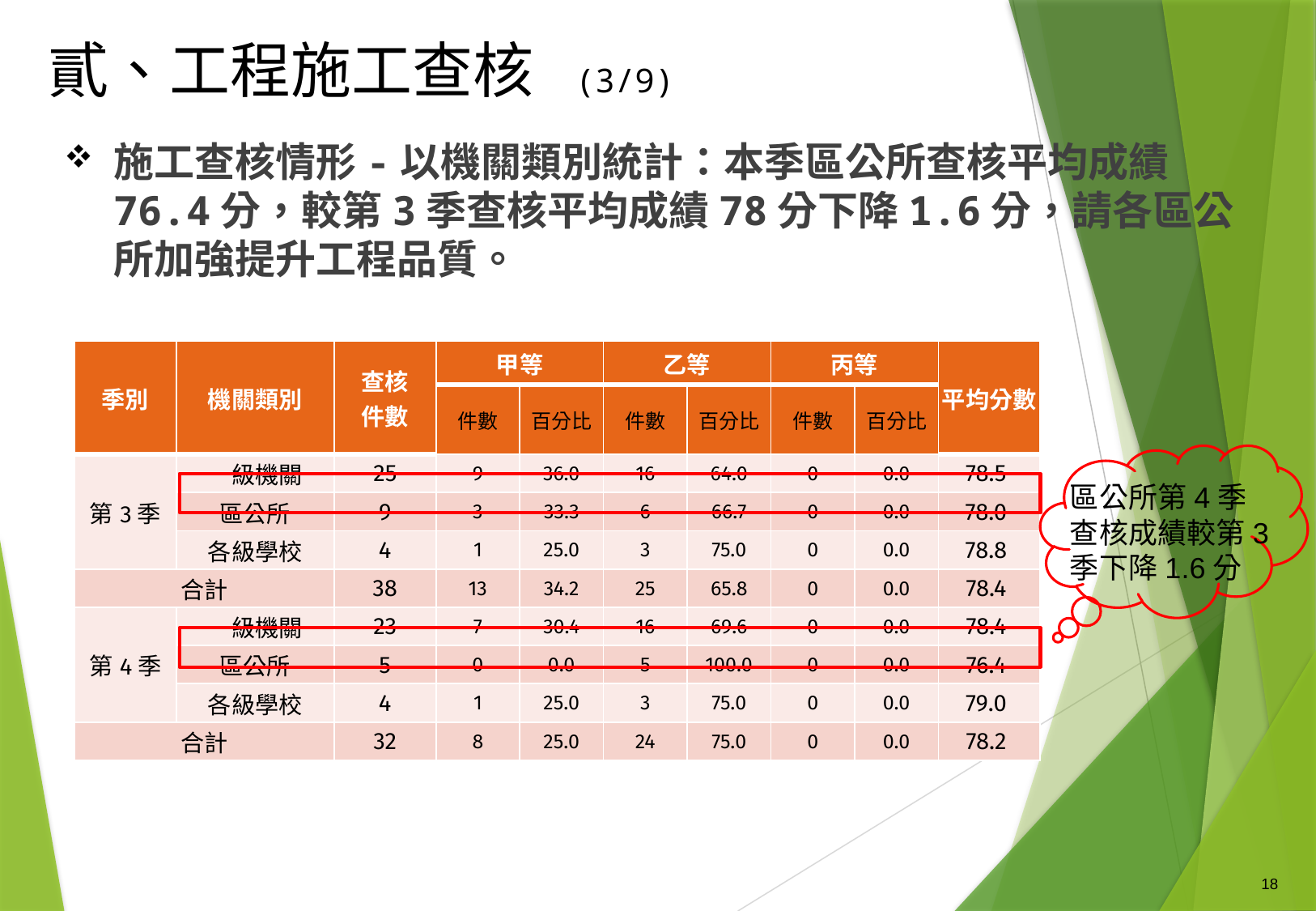

# 貳、工程施工查核  (3/9)
施工查核情形-以機關類別統計：本季區公所查核平均成績76.4分，較第3季查核平均成績78分下降1.6分，請各區公所加強提升工程品質。

| 季別 | 機關類別 | 查核 件數 | 甲等 |  | 乙等 |  | 丙等 |  | 平均分數 |
| --- | --- | --- | --- | --- | --- | --- | --- | --- | --- |
|  |  |  | 件數 | 百分比 | 件數 | 百分比 | 件數 | 百分比 |  |
| 第3季 | 一級機關 | 25 | 9 | 36.0 | 16 | 64.0 | 0 | 0.0 | 78.5 |
|  | 區公所 | 9 | 3 | 33.3 | 6 | 66.7 | 0 | 0.0 | 78.0 |
|  | 各級學校 | 4 | 1 | 25.0 | 3 | 75.0 | 0 | 0.0 | 78.8 |
| 合計 |  | 38 | 13 | 34.2 | 25 | 65.8 | 0 | 0.0 | 78.4 |
| 第4季 | 一級機關 | 23 | 7 | 30.4 | 16 | 69.6 | 0 | 0.0 | 78.4 |
|  | 區公所 | 5 | 0 | 0.0 | 5 | 100.0 | 0 | 0.0 | 76.4 |
|  | 各級學校 | 4 | 1 | 25.0 | 3 | 75.0 | 0 | 0.0 | 79.0 |
| 合計 |  | 32 | 8 | 25.0 | 24 | 75.0 | 0 | 0.0 | 78.2 |

區公所第4季查核成績較第3季下降1.6分

18